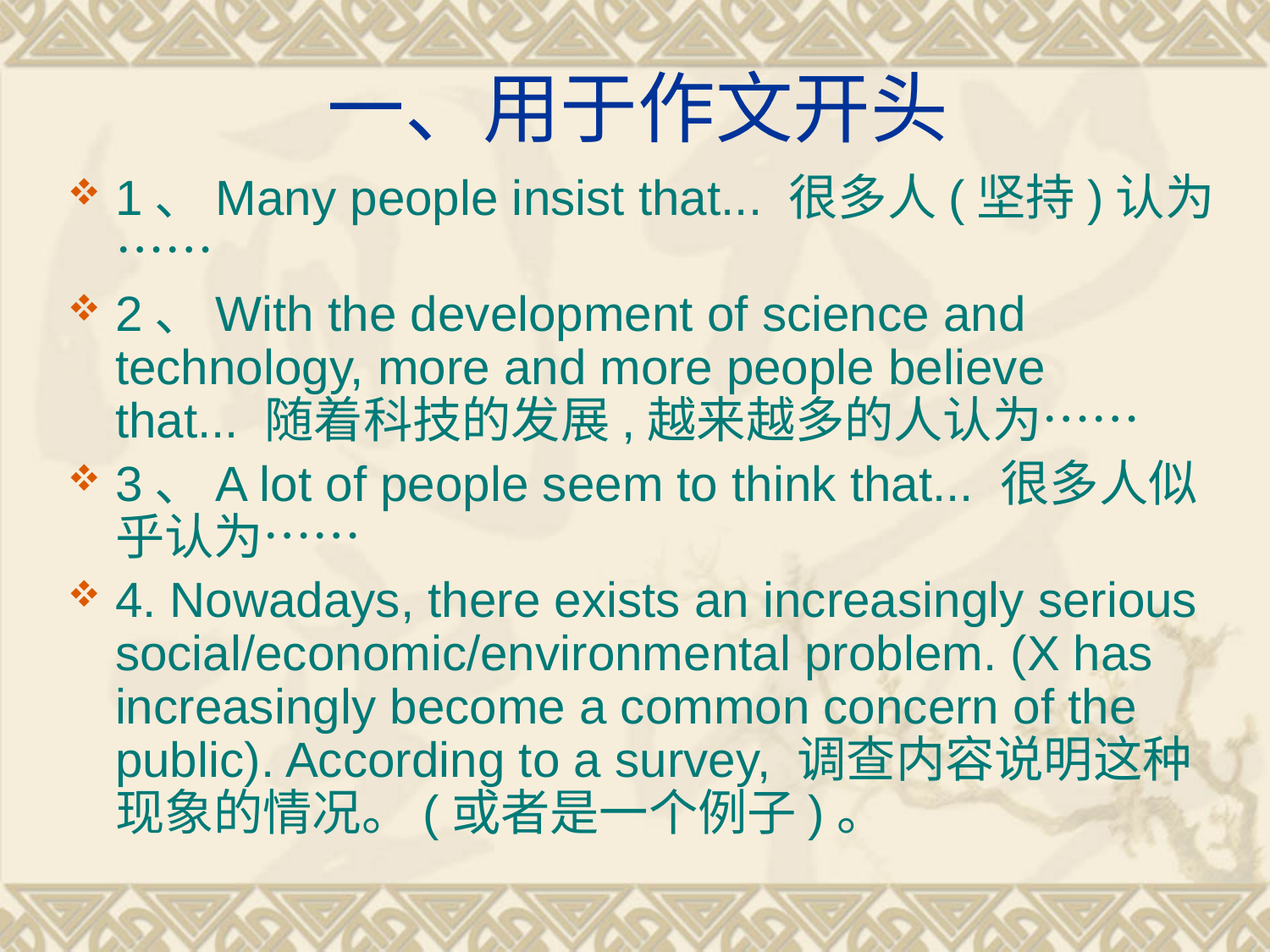

# 一、用于作文开头
1、Many people insist that... 很多人(坚持)认为……
2、With the development of science and technology, more and more people believe that... 随着科技的发展,越来越多的人认为……
3、A lot of people seem to think that... 很多人似乎认为……
4. Nowadays, there exists an increasingly serious social/economic/environmental problem. (X has increasingly become a common concern of the public). According to a survey, 调查内容说明这种现象的情况。(或者是一个例子)。